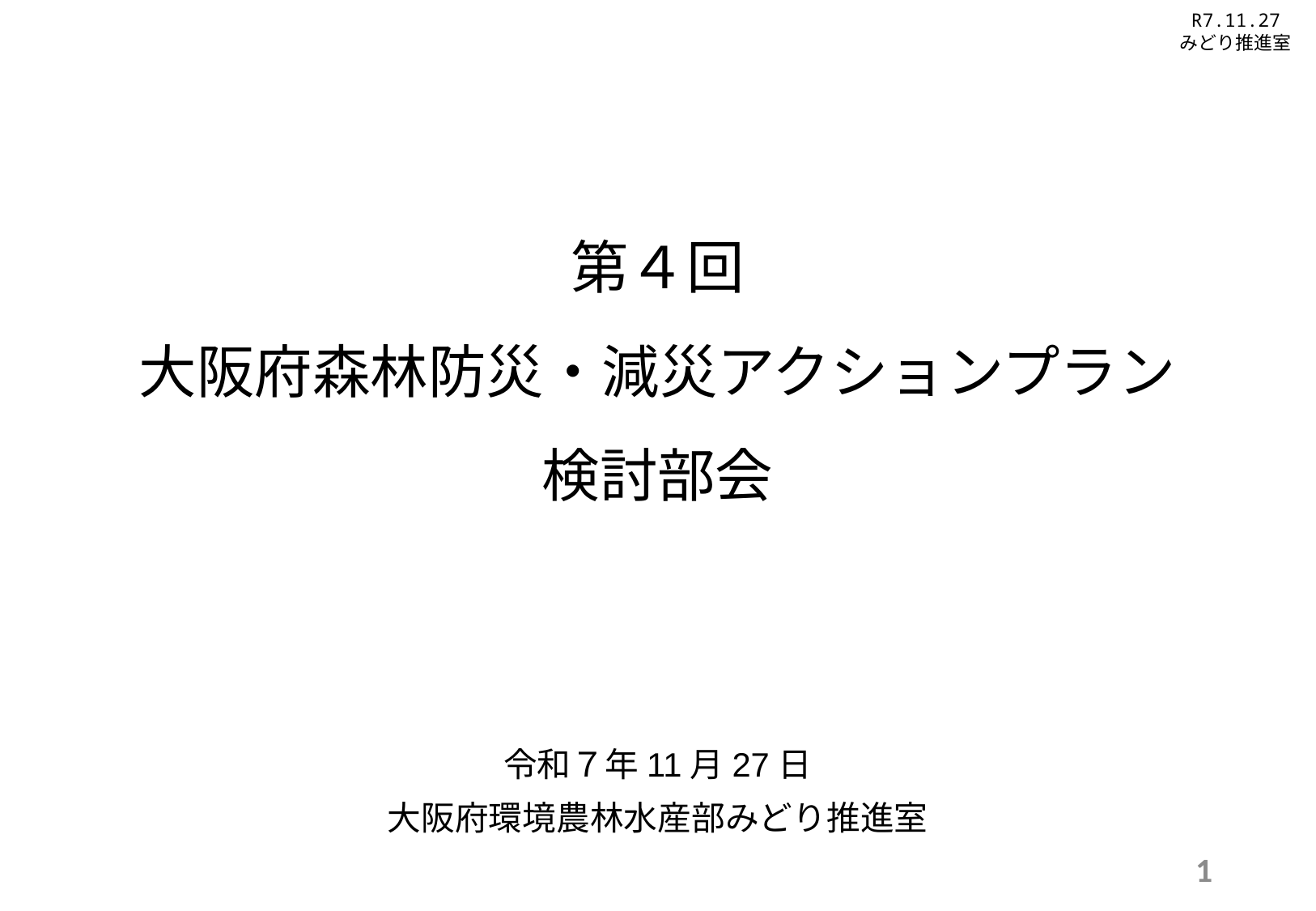

R7.11.27
みどり推進室
# 第４回 大阪府森林防災・減災アクションプラン 検討部会
令和７年11月27日
大阪府環境農林水産部みどり推進室
1